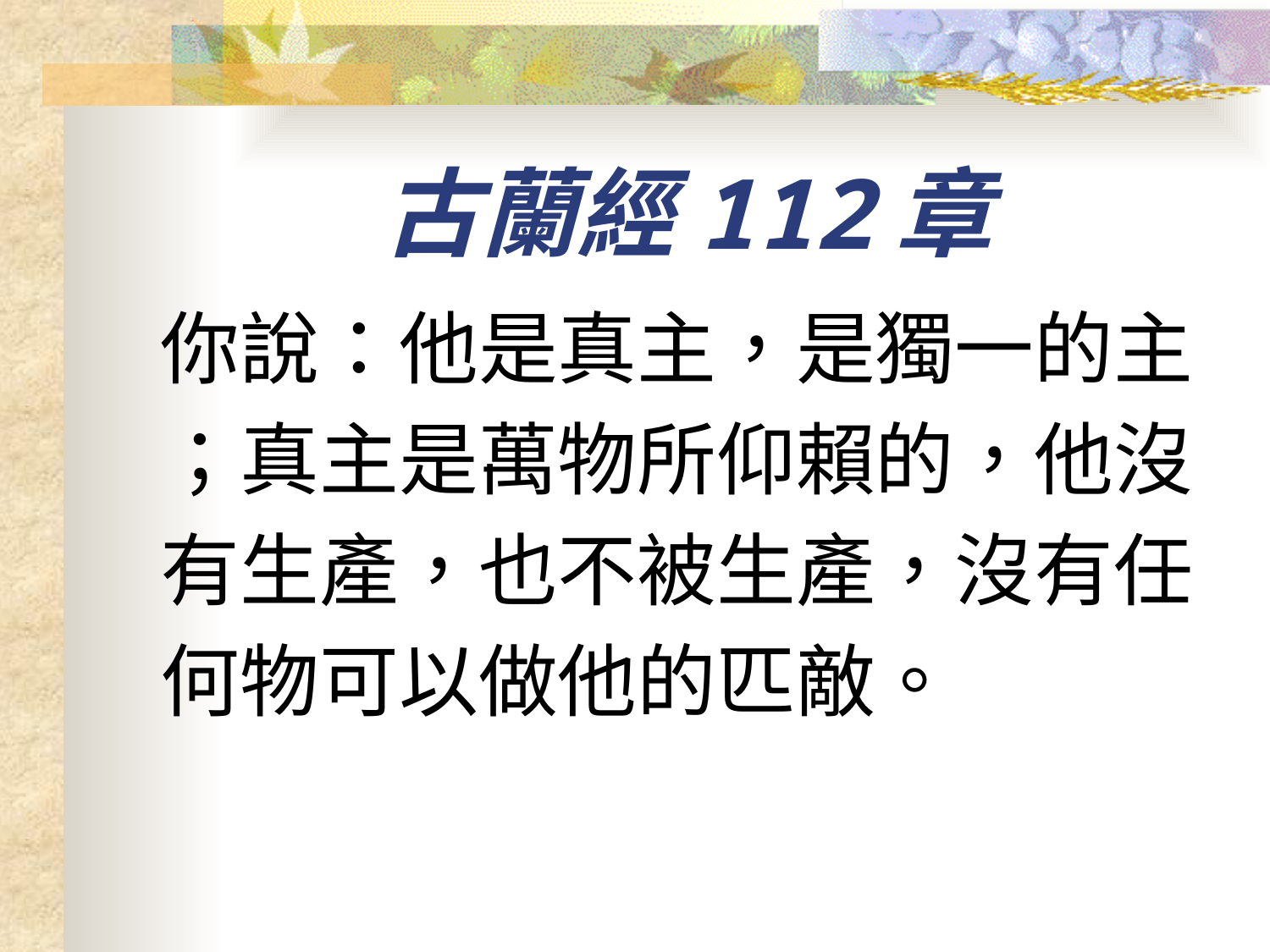

# 古蘭經112章
你說：他是真主，是獨一的主
；真主是萬物所仰賴的，他沒
有生產，也不被生產，沒有任
何物可以做他的匹敵。